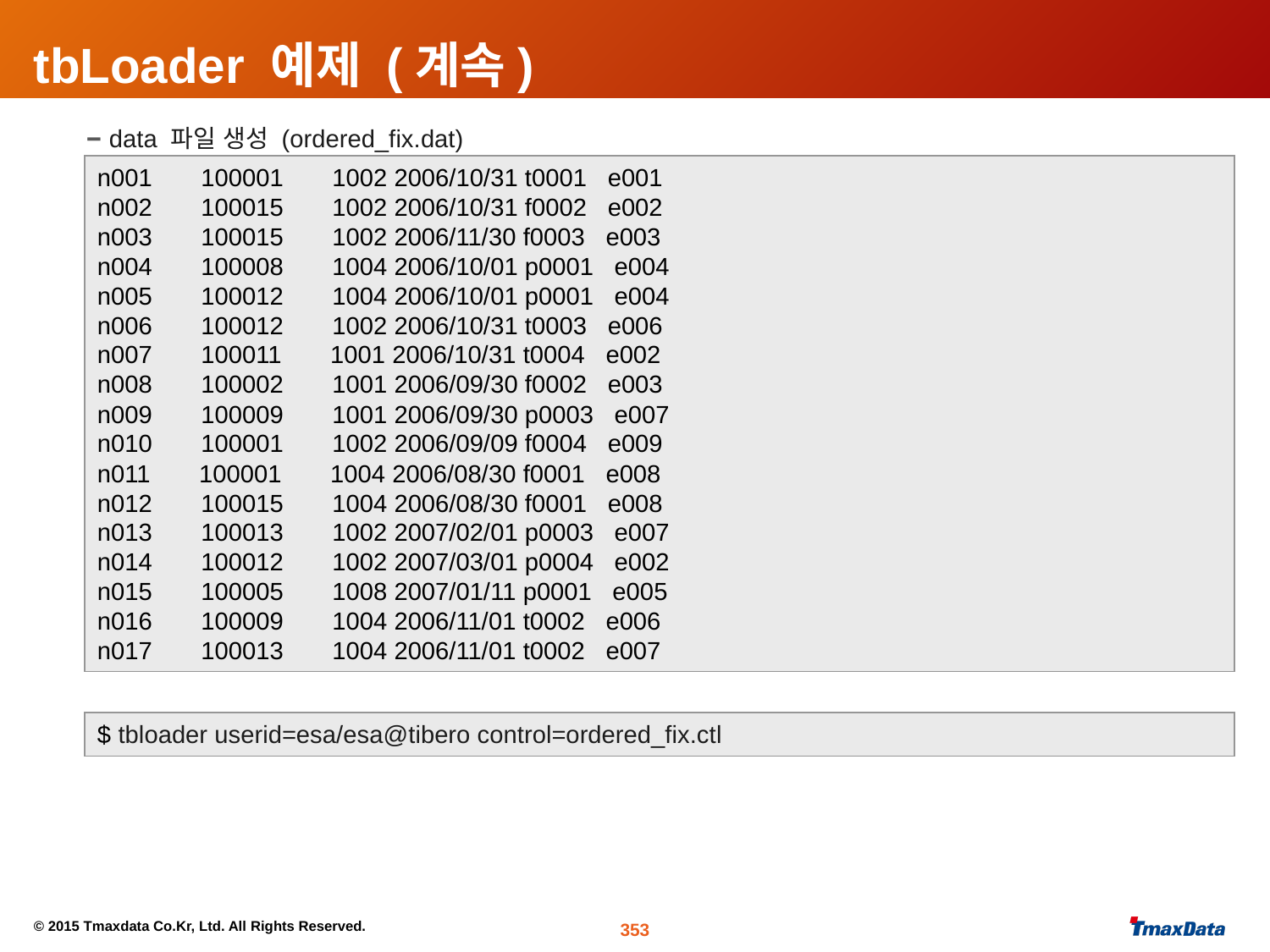

# tbLoader 예제 (계속)
 data 파일 생성 (ordered_fix.dat)

 tbloader 실행

n001       100001       1002 2006/10/31 t0001   e001
n002       100015       1002 2006/10/31 f0002   e002
n003       100015       1002 2006/11/30 f0003   e003
n004       100008       1004 2006/10/01 p0001   e004
n005       100012       1004 2006/10/01 p0001   e004
n006       100012       1002 2006/10/31 t0003   e006
n007       100011       1001 2006/10/31 t0004   e002
n008       100002       1001 2006/09/30 f0002   e003
n009       100009       1001 2006/09/30 p0003   e007
n010       100001       1002 2006/09/09 f0004   e009
n011       100001       1004 2006/08/30 f0001   e008
n012       100015       1004 2006/08/30 f0001   e008
n013       100013       1002 2007/02/01 p0003   e007
n014       100012       1002 2007/03/01 p0004   e002
n015       100005       1008 2007/01/11 p0001   e005
n016       100009       1004 2006/11/01 t0002   e006
n017       100013       1004 2006/11/01 t0002   e007
$ tbloader userid=esa/esa@tibero control=ordered_fix.ctl